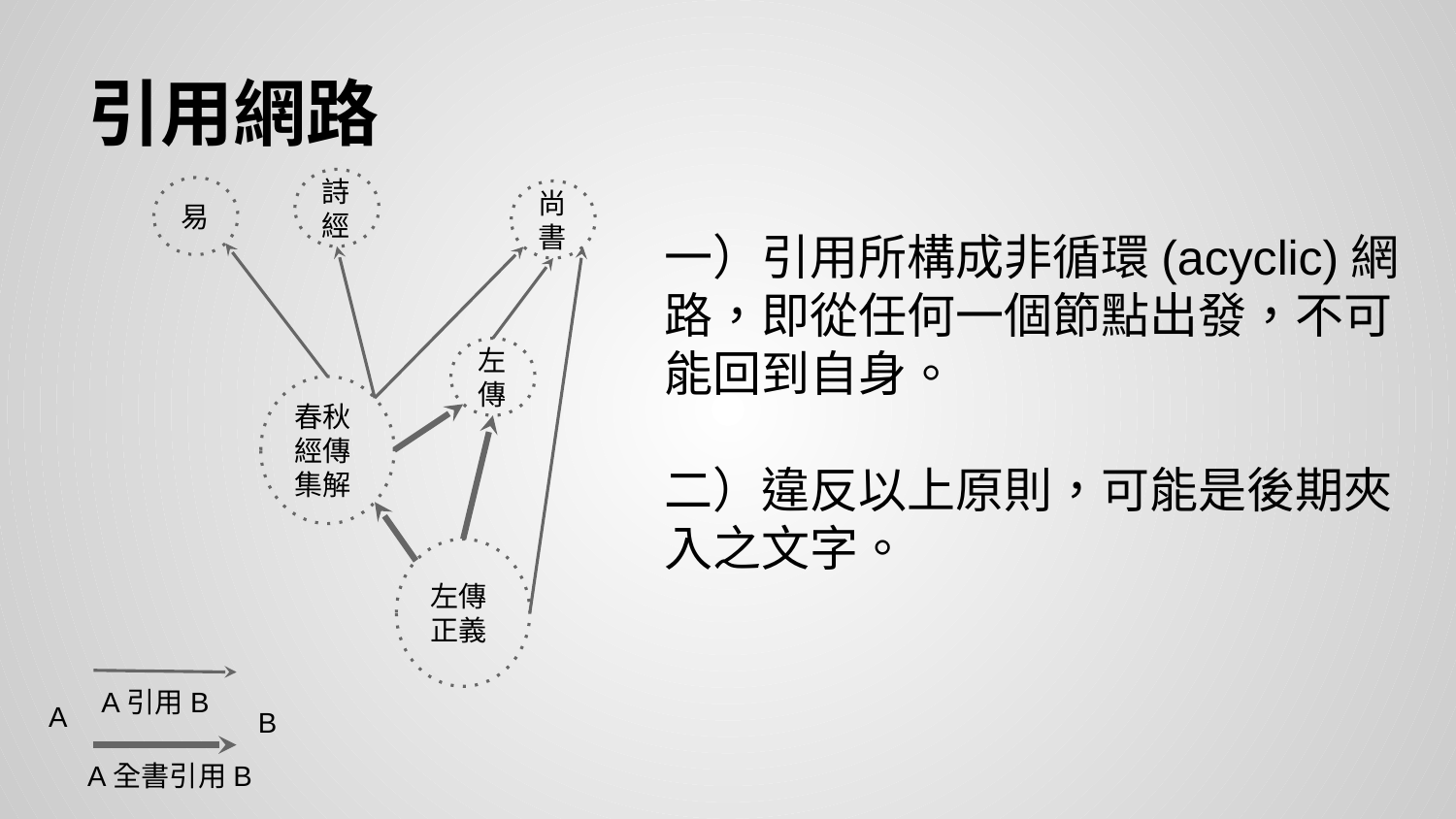

# 引用網路
詩經
易
尚書
一）引用所構成非循環(acyclic)網路，即從任何一個節點出發，不可能回到自身。

二）違反以上原則，可能是後期夾入之文字。
左傳
春秋經傳集解
左傳
正義
A引用B
A
B
A全書引用B